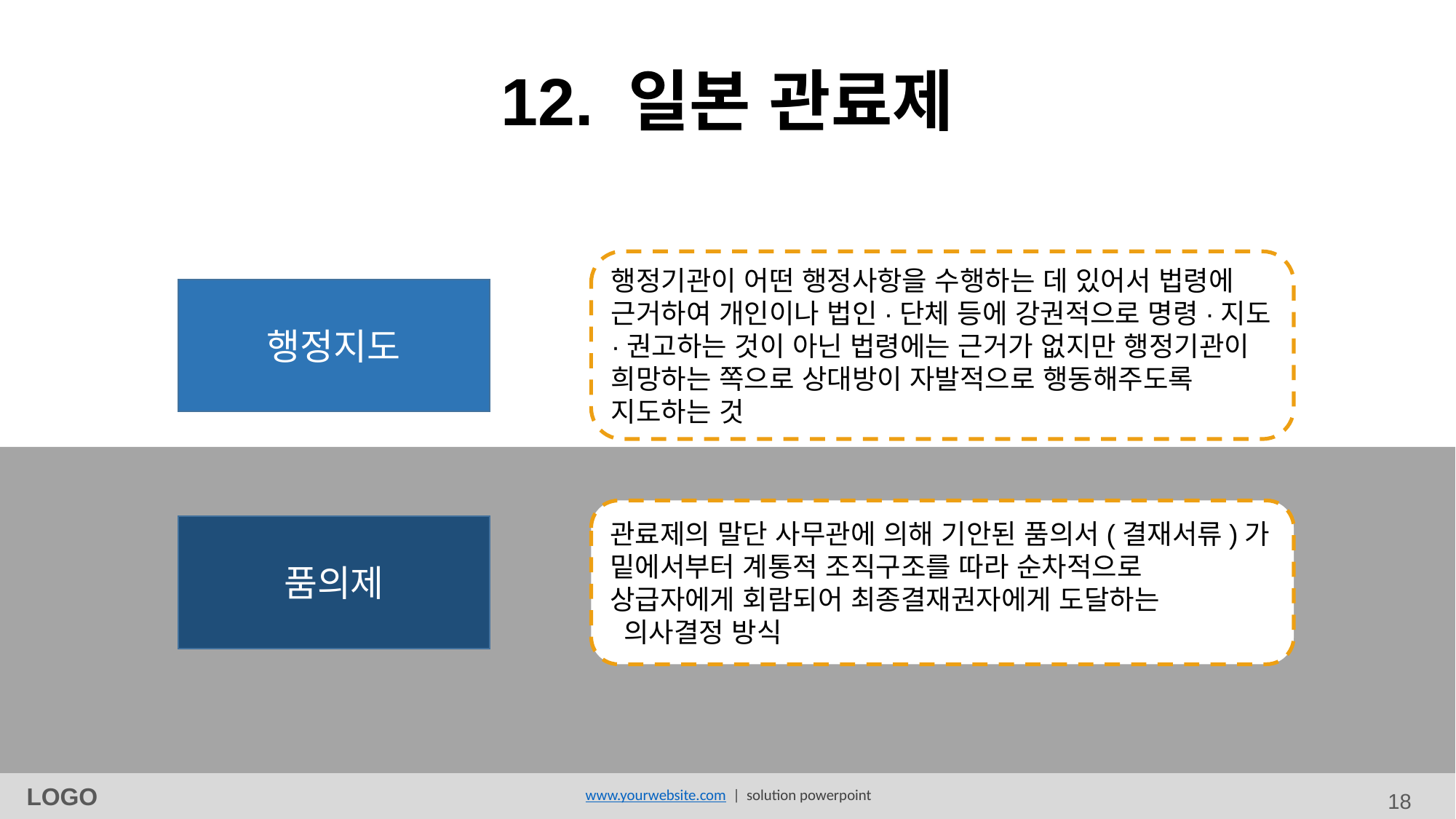

12. 일본 관료제
행정기관이 어떤 행정사항을 수행하는 데 있어서 법령에 근거하여 개인이나 법인·단체 등에 강권적으로 명령·지도·권고하는 것이 아닌 법령에는 근거가 없지만 행정기관이 희망하는 쪽으로 상대방이 자발적으로 행동해주도록 지도하는 것
행정지도

관료제의 말단 사무관에 의해 기안된 품의서(결재서류)가 밑에서부터 계통적 조직구조를 따라 순차적으로
상급자에게 회람되어 최종결재권자에게 도달하는
 의사결정 방식
품의제

LOGO
www.yourwebsite.com  |  solution powerpoint
18